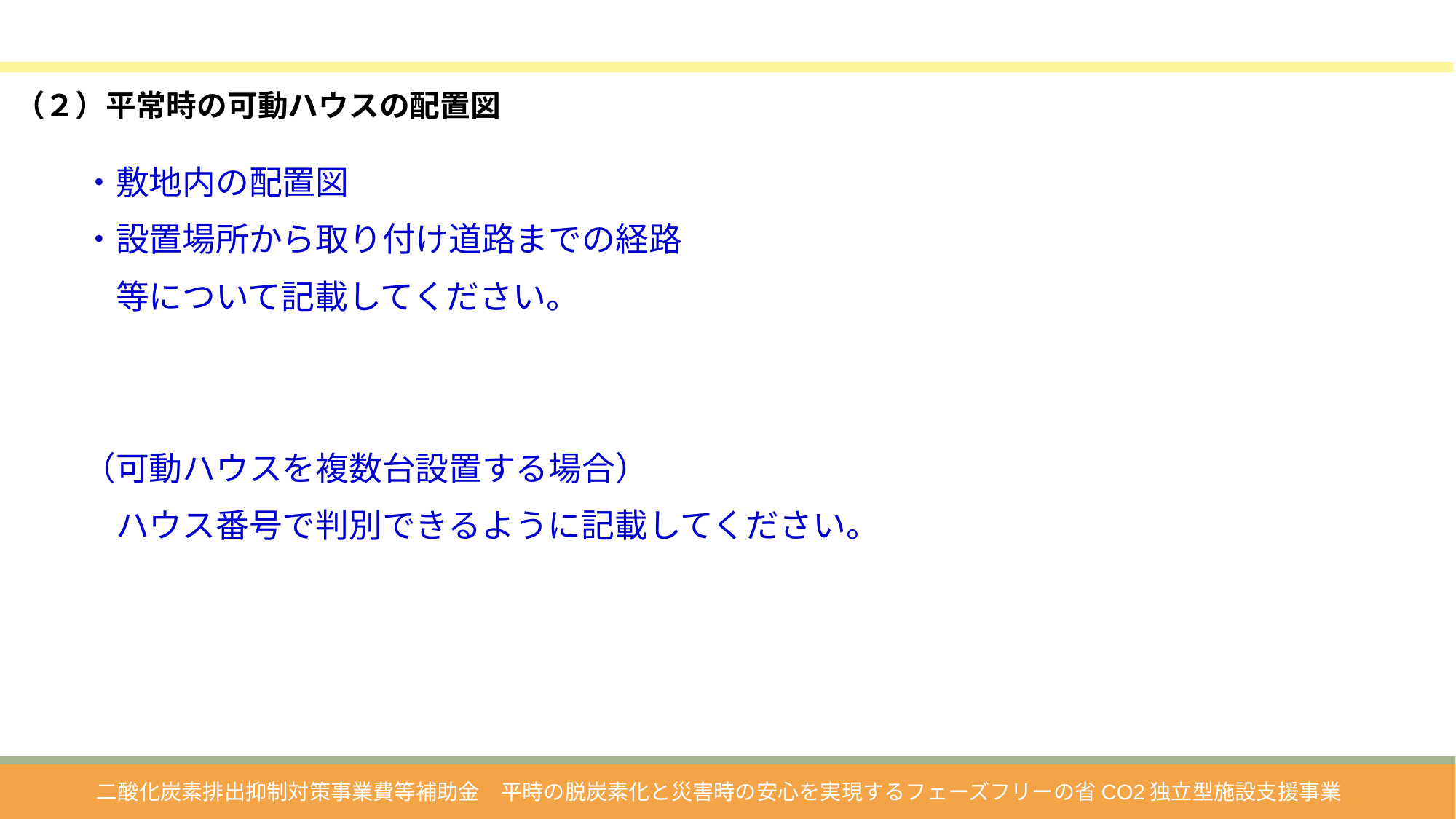

（２）平常時の可動ハウスの配置図

・敷地内の配置図
・設置場所から取り付け道路までの経路
　等について記載してください。

（可動ハウスを複数台設置する場合）
　ハウス番号で判別できるように記載してください。

二酸化炭素排出抑制対策事業費等補助金　平時の脱炭素化と災害時の安心を実現するフェーズフリーの省CO2独立型施設支援事業